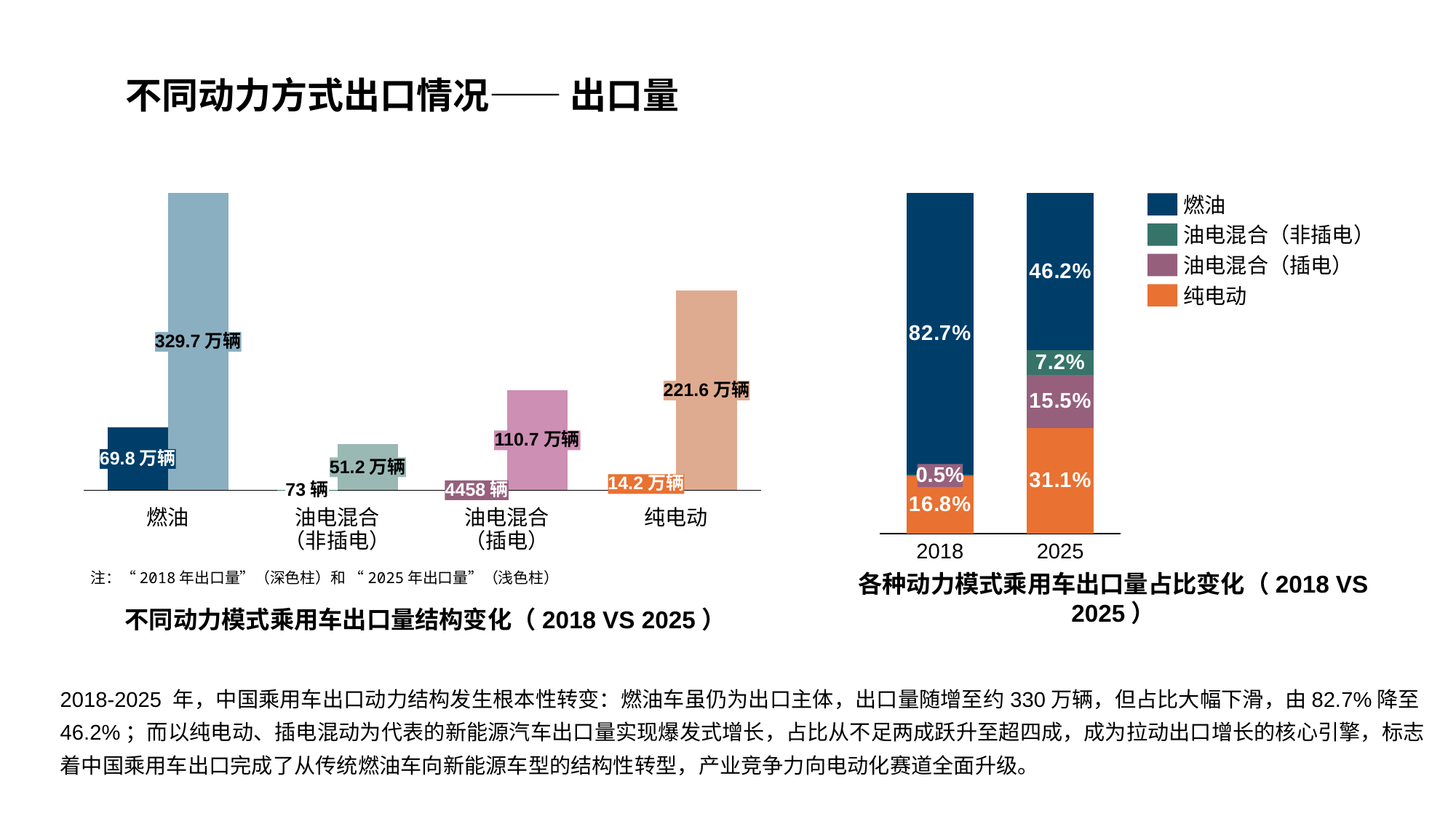

不同动力方式出口情况—— 出口量

### Chart

| Category |  |  |  |  |
|---|---|---|---|---|

### Chart

| Category |  |  |
|---|---|---|
燃油

油电混合（非插电）

油电混合（插电）

纯电动
329.7万辆
221.6万辆
110.7万辆
69.8万辆
51.2万辆
0.5%
14.2万辆
4458辆
73辆
燃油
油电混合（非插电）
油电混合（插电）
纯电动
2018
2025
注：“2018年出口量”（深色柱）和 “2025年出口量”（浅色柱）
各种动力模式乘用车出口量占比变化（2018 VS 2025）
不同动力模式乘用车出口量结构变化（2018 VS 2025）
2018-2025 年，中国乘用车出口动力结构发生根本性转变：燃油车虽仍为出口主体，出口量随增至约330万辆，但占比大幅下滑，由82.7%降至46.2%；而以纯电动、插电混动为代表的新能源汽车出口量实现爆发式增长，占比从不足两成跃升至超四成，成为拉动出口增长的核心引擎，标志着中国乘用车出口完成了从传统燃油车向新能源车型的结构性转型，产业竞争力向电动化赛道全面升级。